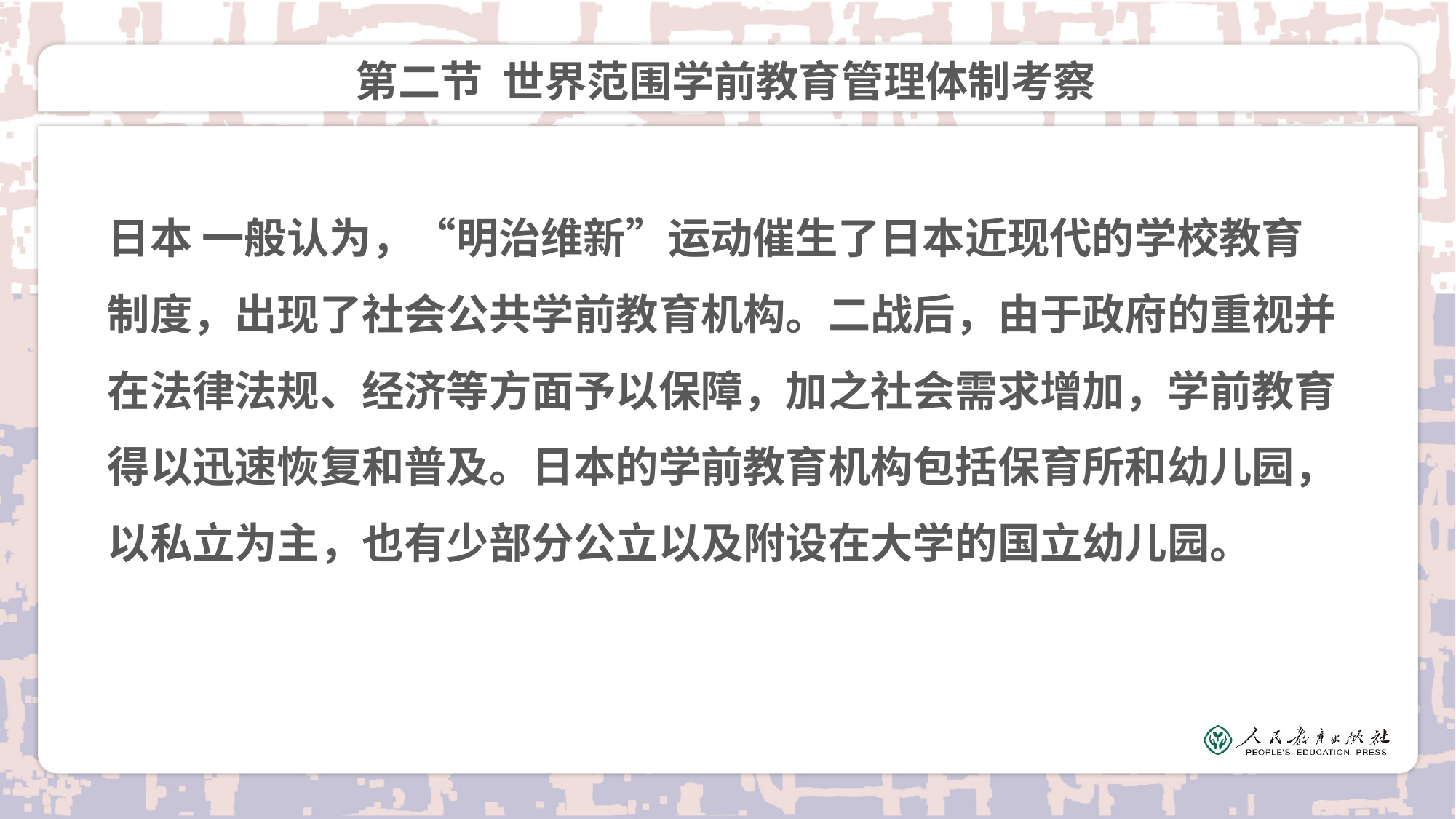

# 第二节  世界范围学前教育管理体制考察
日本 一般认为，“明治维新”运动催生了日本近现代的学校教育制度，出现了社会公共学前教育机构。二战后，由于政府的重视并在法律法规、经济等方面予以保障，加之社会需求增加，学前教育得以迅速恢复和普及。日本的学前教育机构包括保育所和幼儿园，以私立为主，也有少部分公立以及附设在大学的国立幼儿园。